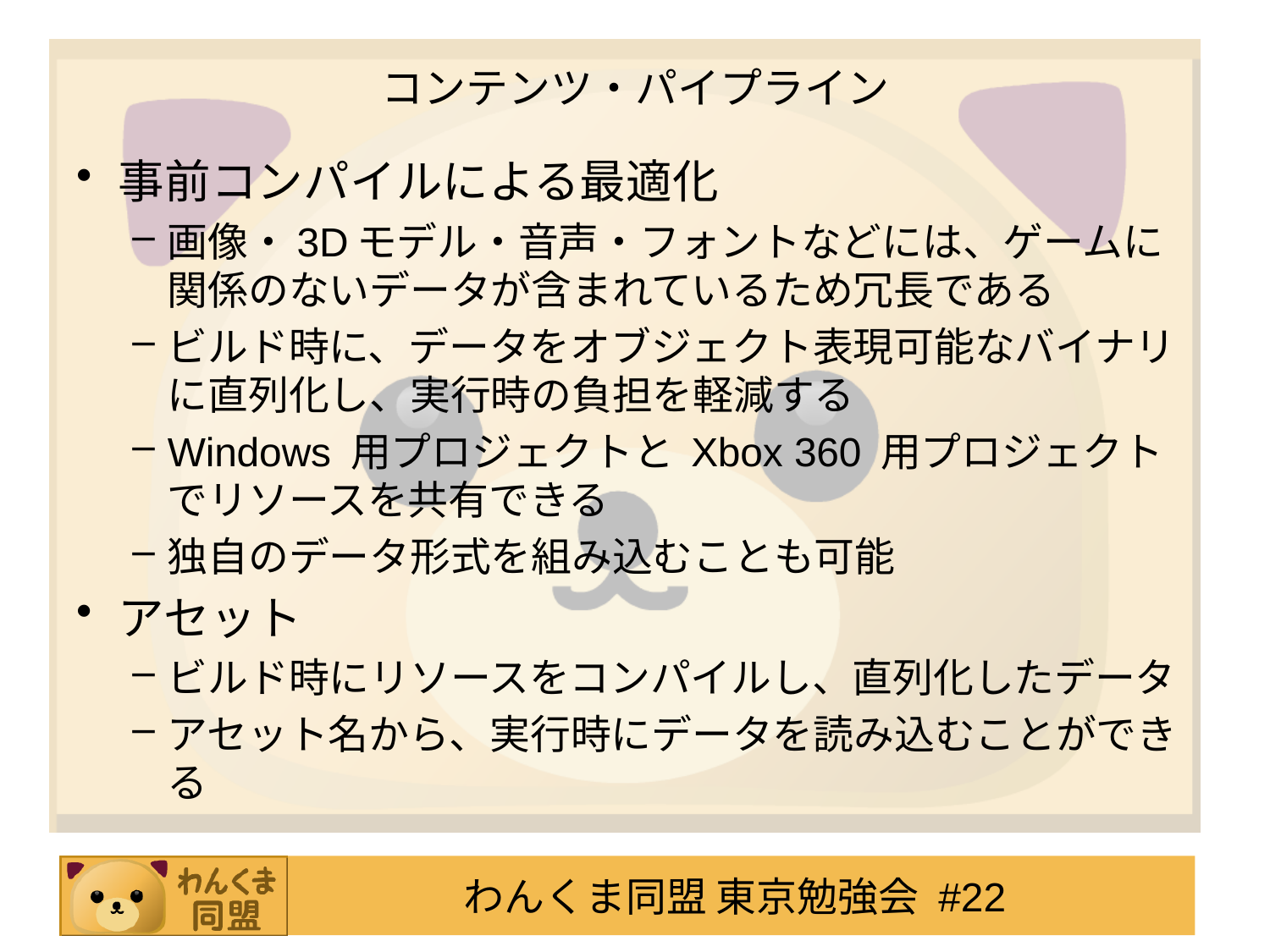

# コンテンツ・パイプライン
事前コンパイルによる最適化
画像・3Dモデル・音声・フォントなどには、ゲームに関係のないデータが含まれているため冗長である
ビルド時に、データをオブジェクト表現可能なバイナリに直列化し、実行時の負担を軽減する
Windows 用プロジェクトと Xbox 360 用プロジェクトでリソースを共有できる
独自のデータ形式を組み込むことも可能
アセット
ビルド時にリソースをコンパイルし、直列化したデータ
アセット名から、実行時にデータを読み込むことができる